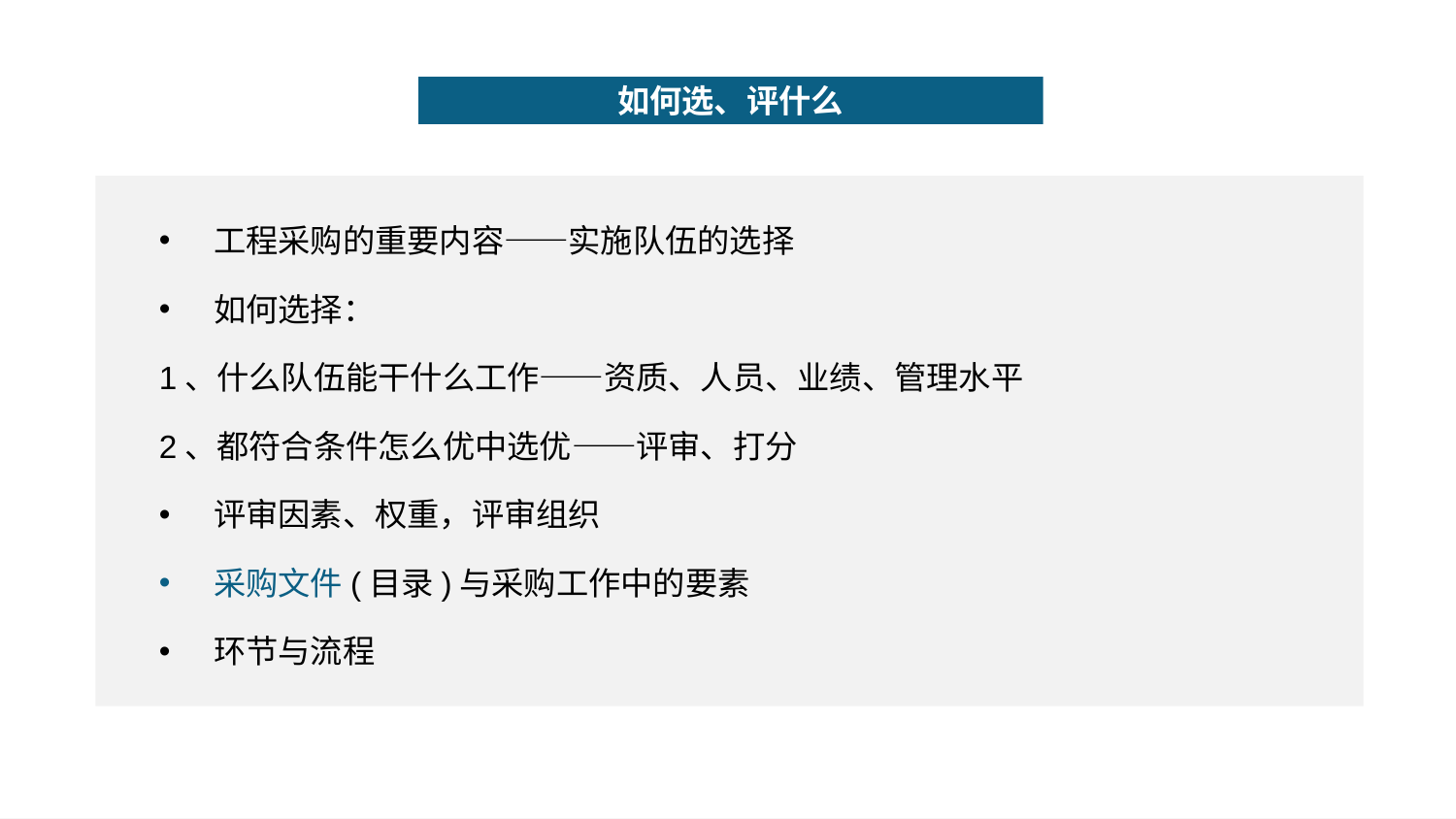

如何选、评什么

工程采购的重要内容——实施队伍的选择
如何选择：
1、什么队伍能干什么工作——资质、人员、业绩、管理水平
2、都符合条件怎么优中选优——评审、打分
评审因素、权重，评审组织
采购文件(目录)与采购工作中的要素
环节与流程